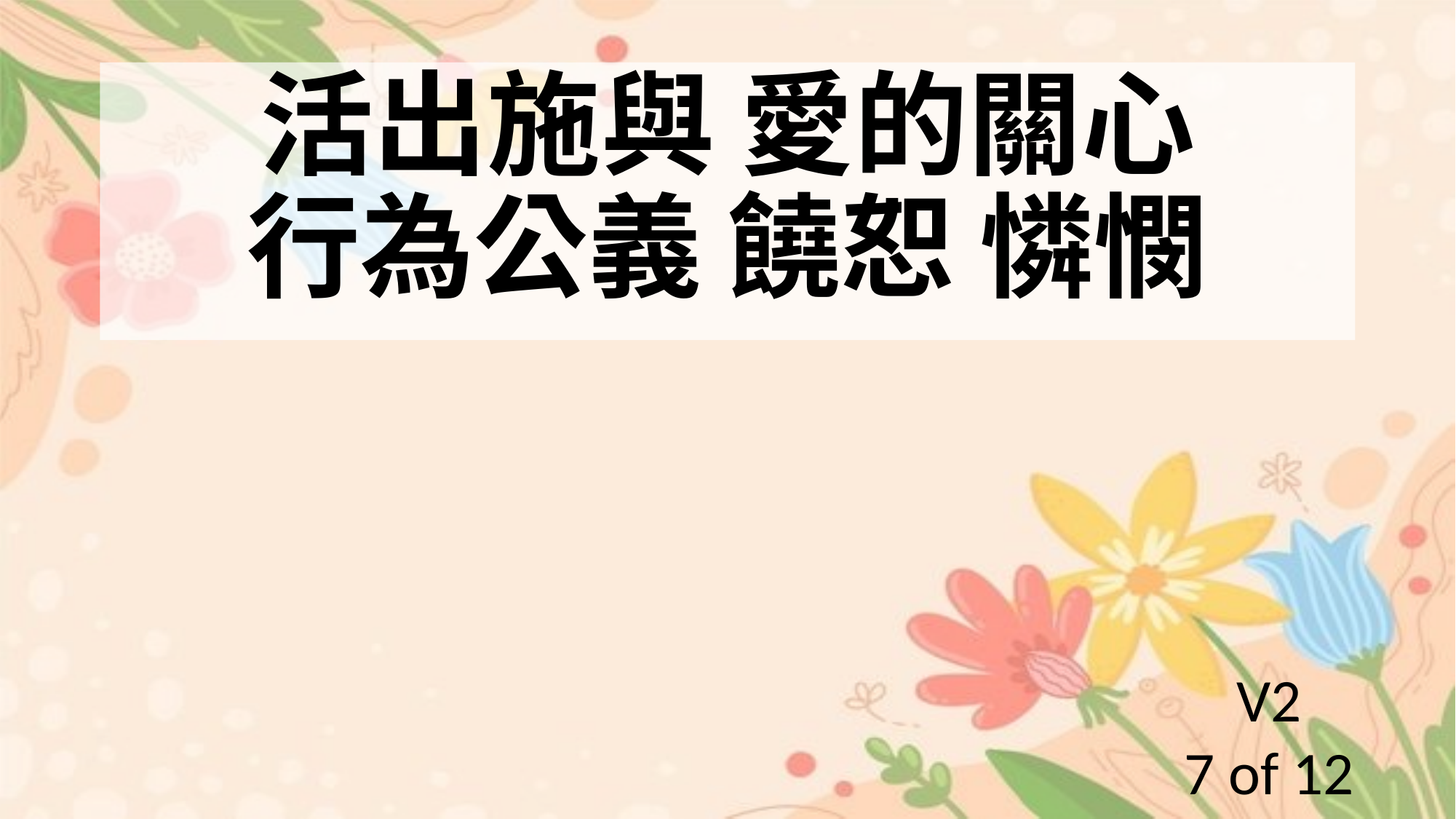

活出施與 愛的關心
行為公義 饒恕 憐憫
V2
7 of 12